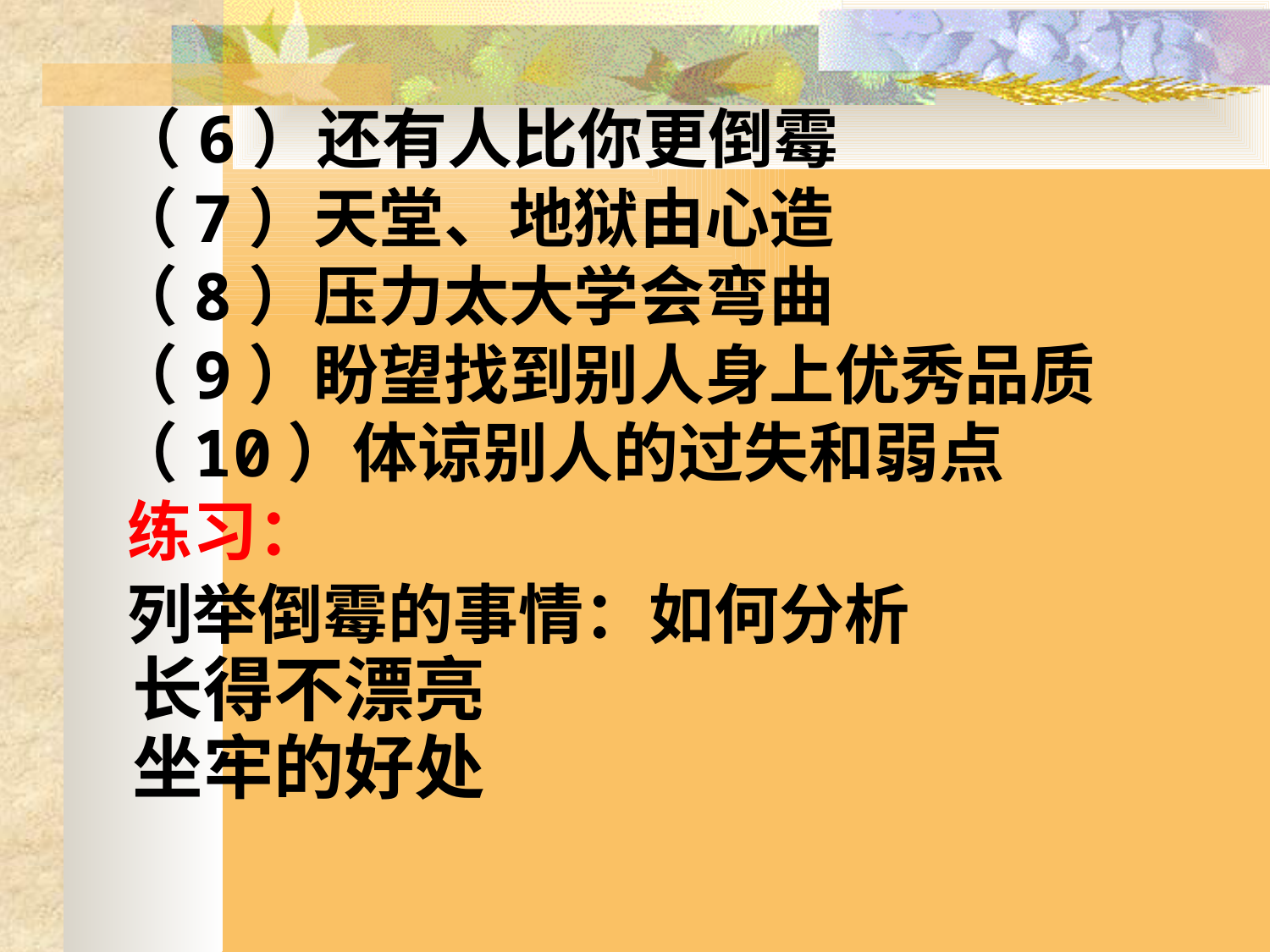

（6）还有人比你更倒霉
  （7）天堂、地狱由心造
  （8）压力太大学会弯曲
  （9）盼望找到别人身上优秀品质
  （10）体谅别人的过失和弱点
   练习：

   列举倒霉的事情：如何分析
   长得不漂亮
   坐牢的好处